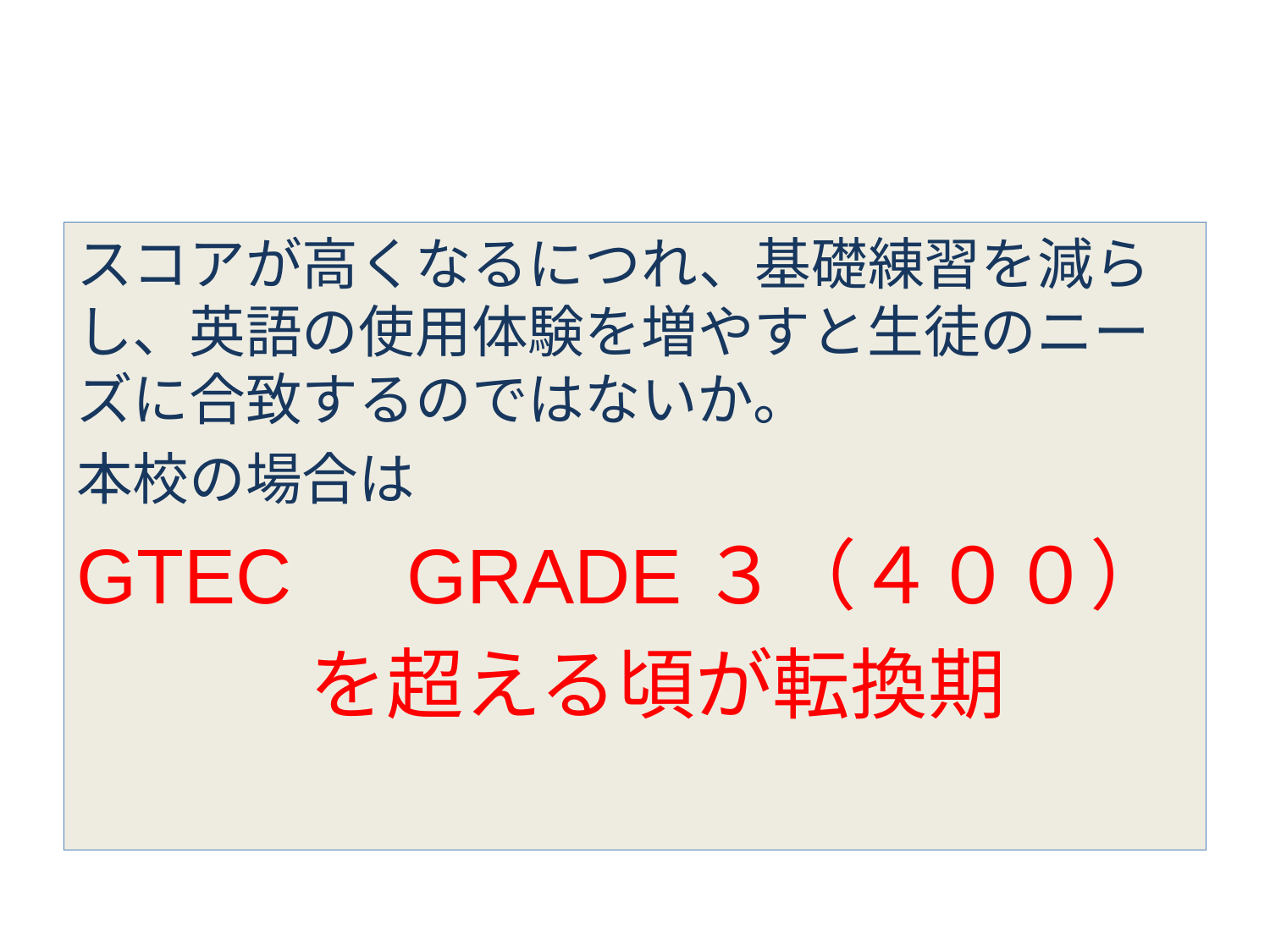

#
スコアが高くなるにつれ、基礎練習を減らし、英語の使用体験を増やすと生徒のニーズに合致するのではないか。
本校の場合は
GTEC　GRADE３（４００）
　　　を超える頃が転換期